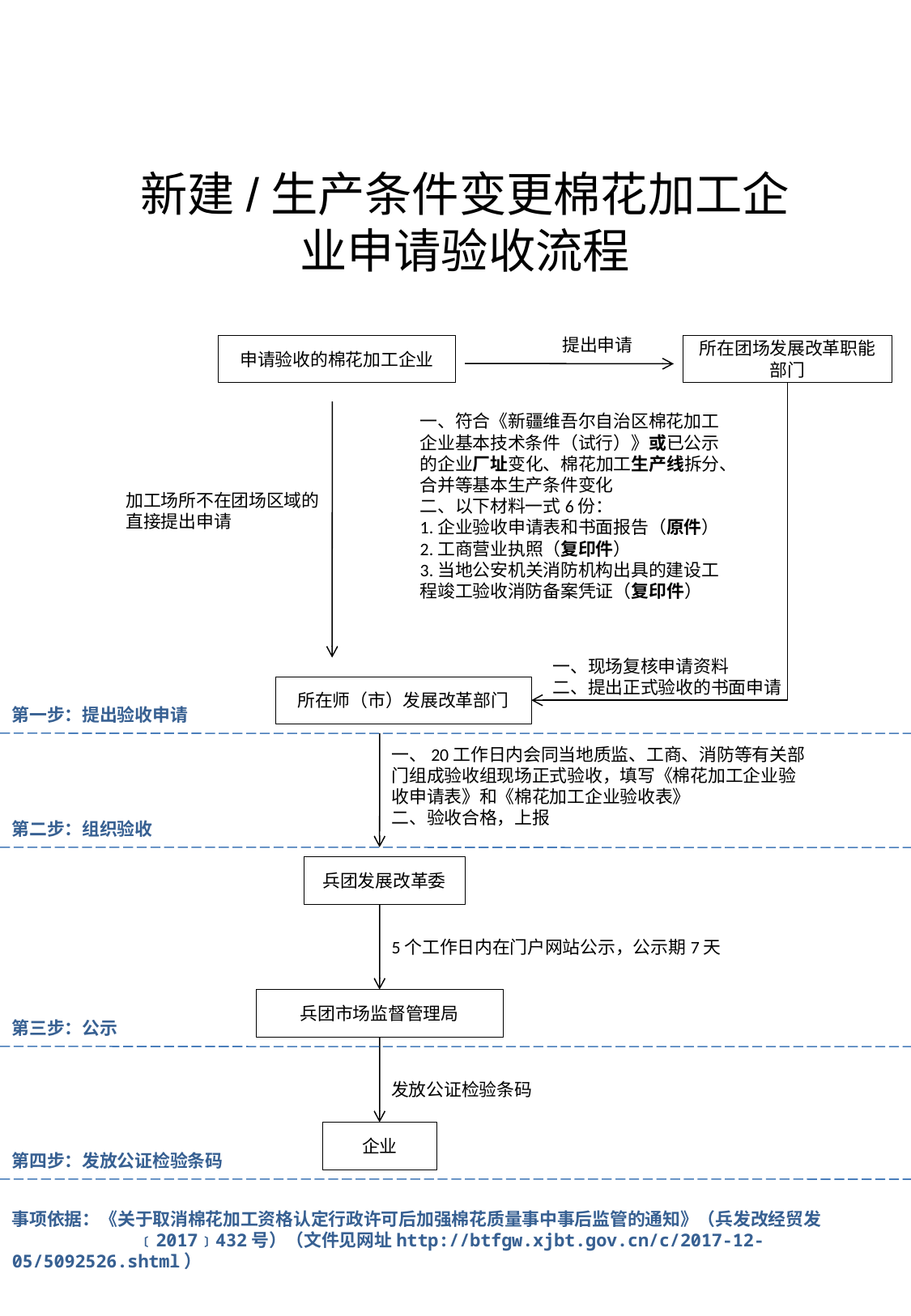

新建/生产条件变更棉花加工企业申请验收流程
提出申请
申请验收的棉花加工企业
所在团场发展改革职能部门
一、符合《新疆维吾尔自治区棉花加工企业基本技术条件（试行）》或已公示的企业厂址变化、棉花加工生产线拆分、合并等基本生产条件变化
二、以下材料一式6份：
1.企业验收申请表和书面报告（原件）
2.工商营业执照（复印件）
3.当地公安机关消防机构出具的建设工程竣工验收消防备案凭证（复印件）
加工场所不在团场区域的
直接提出申请
一、现场复核申请资料
二、提出正式验收的书面申请
所在师（市）发展改革部门
第一步：提出验收申请
一、20工作日内会同当地质监、工商、消防等有关部门组成验收组现场正式验收，填写《棉花加工企业验收申请表》和《棉花加工企业验收表》
二、验收合格，上报
第二步：组织验收
兵团发展改革委
5个工作日内在门户网站公示，公示期7天

兵团市场监督管理局
第三步：公示
发放公证检验条码
企业
第四步：发放公证检验条码
事项依据：《关于取消棉花加工资格认定行政许可后加强棉花质量事中事后监管的通知》（兵发改经贸发
            ﹝2017﹞432号）（文件见网址http://btfgw.xjbt.gov.cn/c/2017-12-05/5092526.shtml）